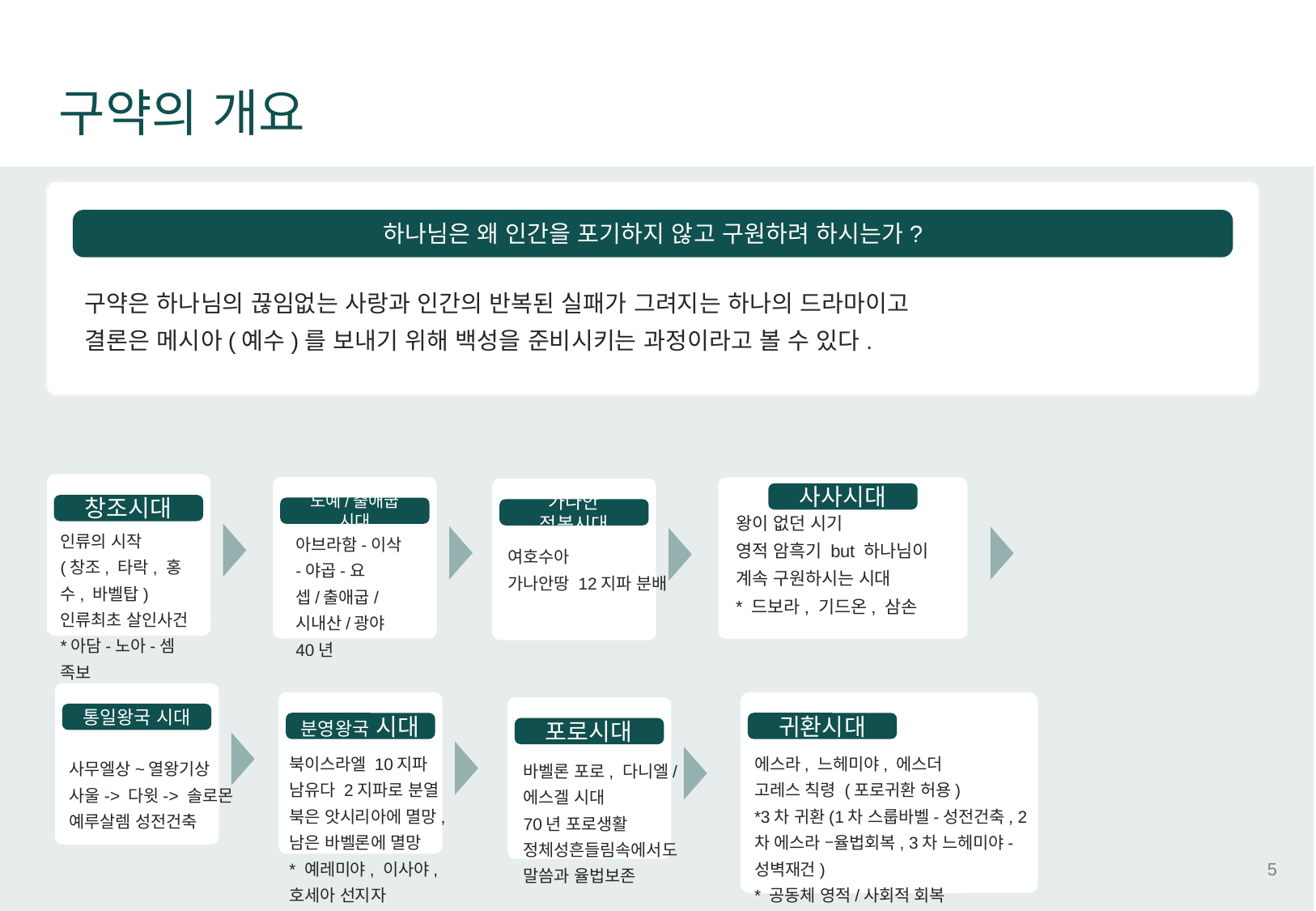

구약의 개요

하나님은 왜 인간을 포기하지 않고 구원하려 하시는가?
구약은 하나님의 끊임없는 사랑과 인간의 반복된 실패가 그려지는 하나의 드라마이고
결론은 메시아(예수)를 보내기 위해 백성을 준비시키는 과정이라고 볼 수 있다.

사사시대
창조시대
노예/출애굽 시대
가나안 정복시대
왕이 없던 시기
영적 암흑기 but 하나님이 계속 구원하시는 시대
* 드보라, 기드온, 삼손
인류의 시작
(창조, 타락, 홍수, 바벨탑)
인류최초 살인사건
*아담-노아-셈 족보
아브라함-이삭-야곱-요셉/출애굽/시내산/광야 40년
여호수아
가나안땅 12지파 분배

통일왕국 시대
분영왕국 시대
귀환시대
포로시대
북이스라엘 10지파
남유다 2지파로 분열
북은 앗시리아에 멸망, 남은 바벨론에 멸망
* 예레미야, 이사야, 호세아 선지자
에스라, 느헤미야, 에스더
고레스 칙령 (포로귀환 허용)
*3차 귀환(1차 스룹바벨-성전건축, 2차 에스라 –율법회복, 3차 느헤미야- 성벽재건)
* 공동체 영적/사회적 회복
사무엘상~열왕기상
사울-> 다윗-> 솔로몬
예루살렘 성전건축

바벨론 포로, 다니엘/에스겔 시대
70년 포로생활
정체성흔들림속에서도 말씀과 율법보존

5